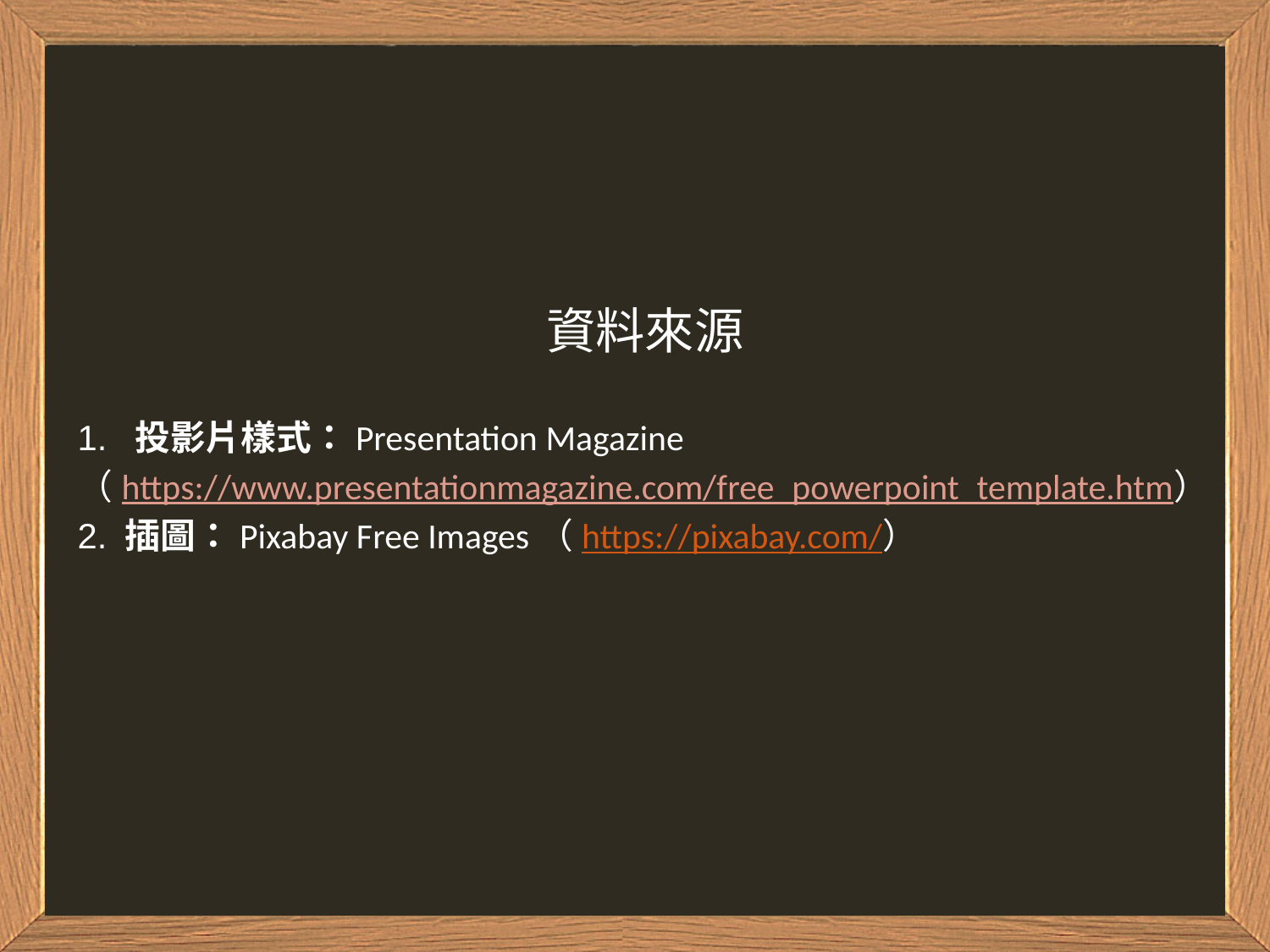

資料來源

1.  投影片樣式：Presentation Magazine
（https://www.presentationmagazine.com/free_powerpoint_template.htm）
2. 插圖：Pixabay Free Images（https://pixabay.com/）